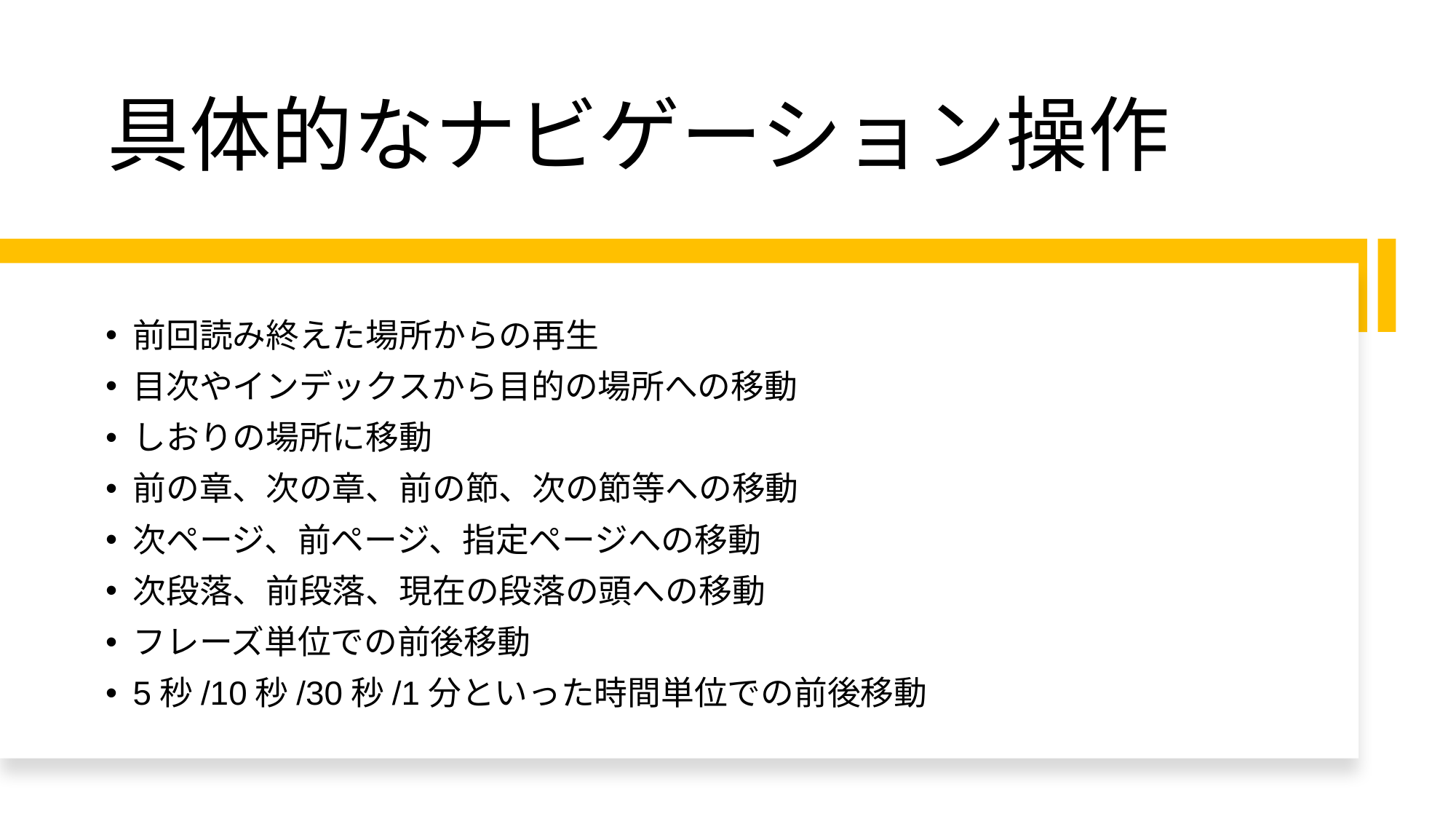

# 具体的なナビゲーション操作

前回読み終えた場所からの再生
目次やインデックスから目的の場所への移動
しおりの場所に移動
前の章、次の章、前の節、次の節等への移動
次ページ、前ページ、指定ページへの移動
次段落、前段落、現在の段落の頭への移動
フレーズ単位での前後移動
5秒/10秒/30秒/1分といった時間単位での前後移動